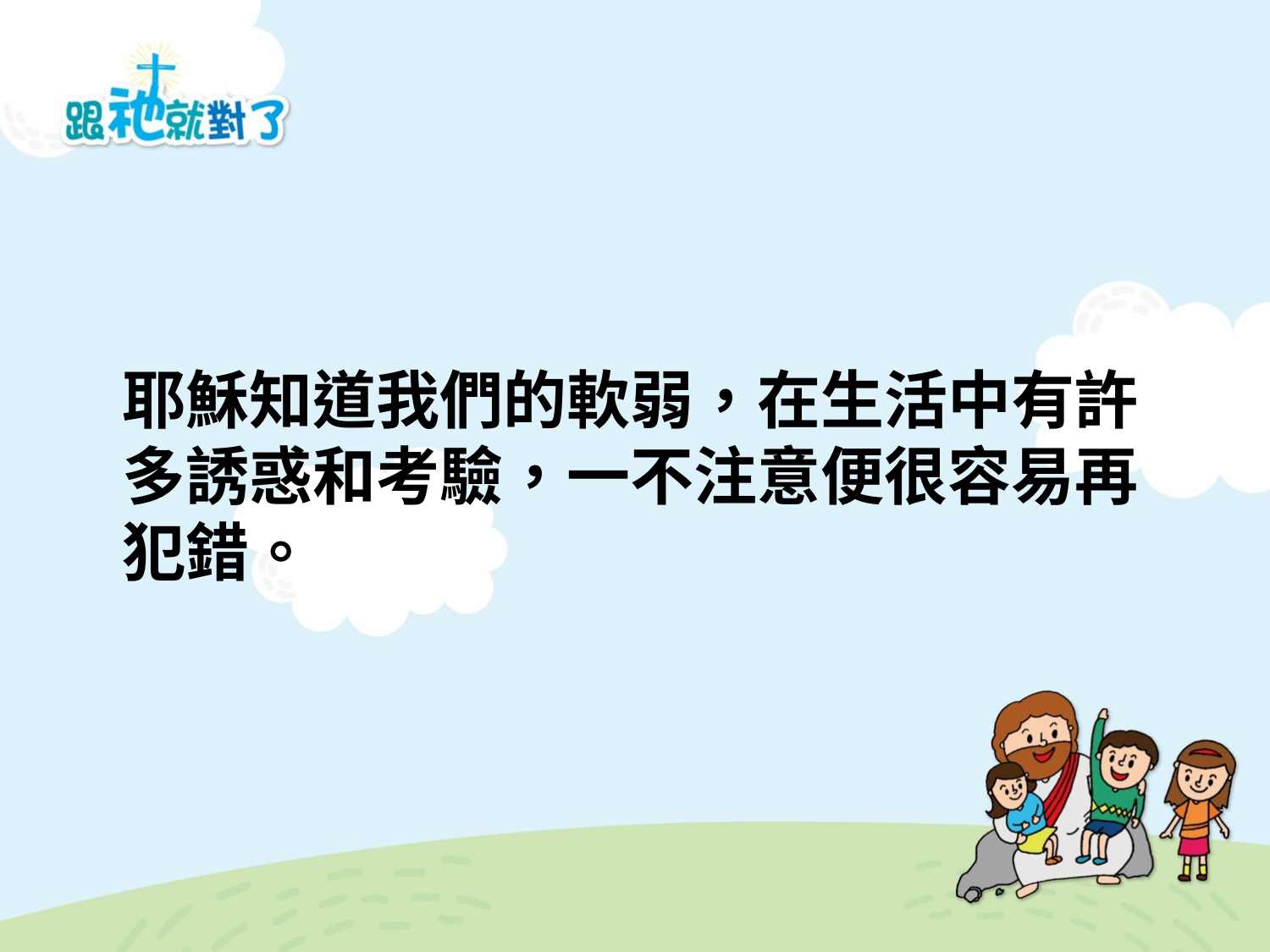

耶穌知道我們的軟弱，在生活中有許多誘惑和考驗，一不注意便很容易再犯錯。